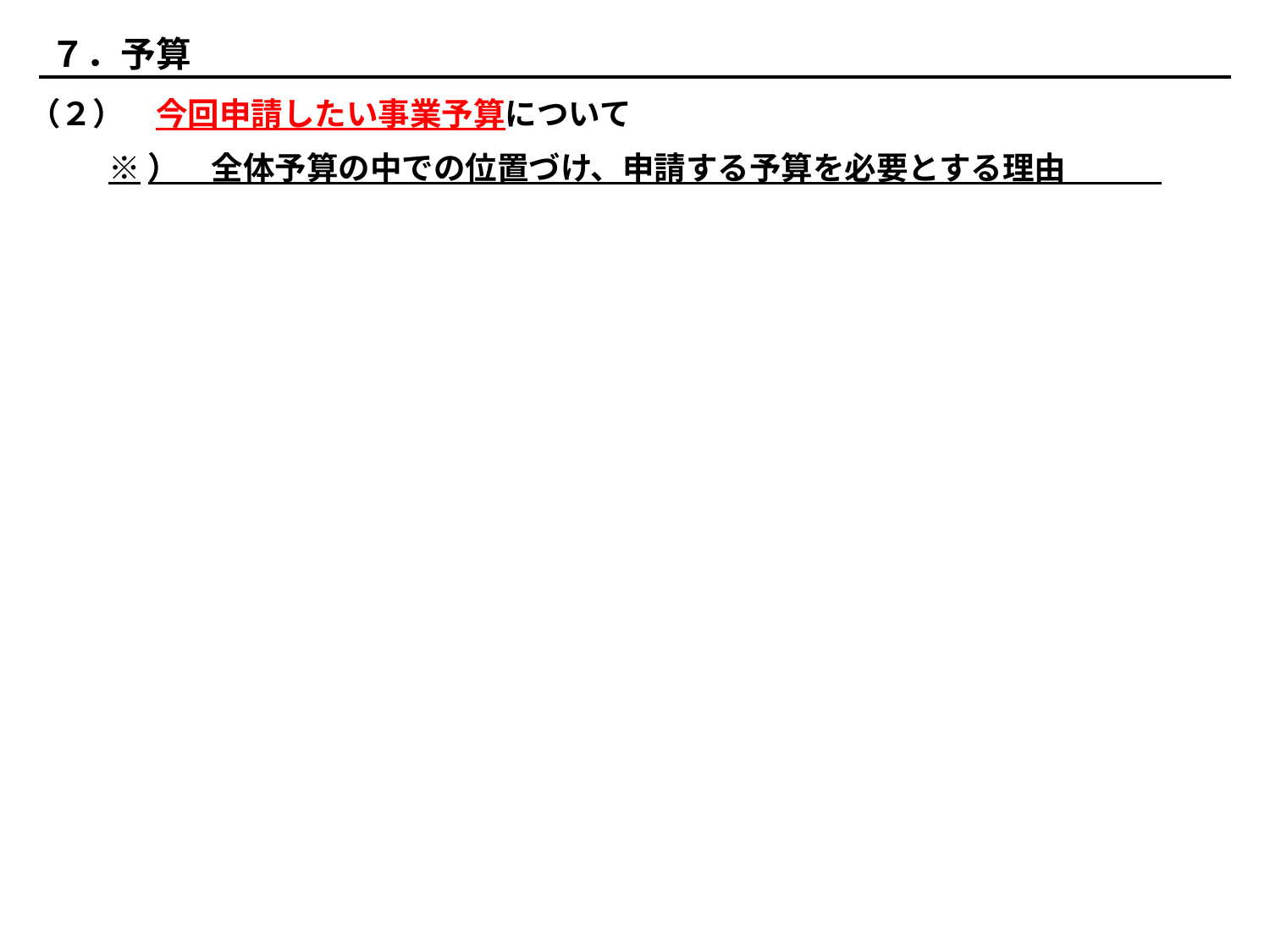

７．予算
（２）　今回申請したい事業予算について
※）　全体予算の中での位置づけ、申請する予算を必要とする理由